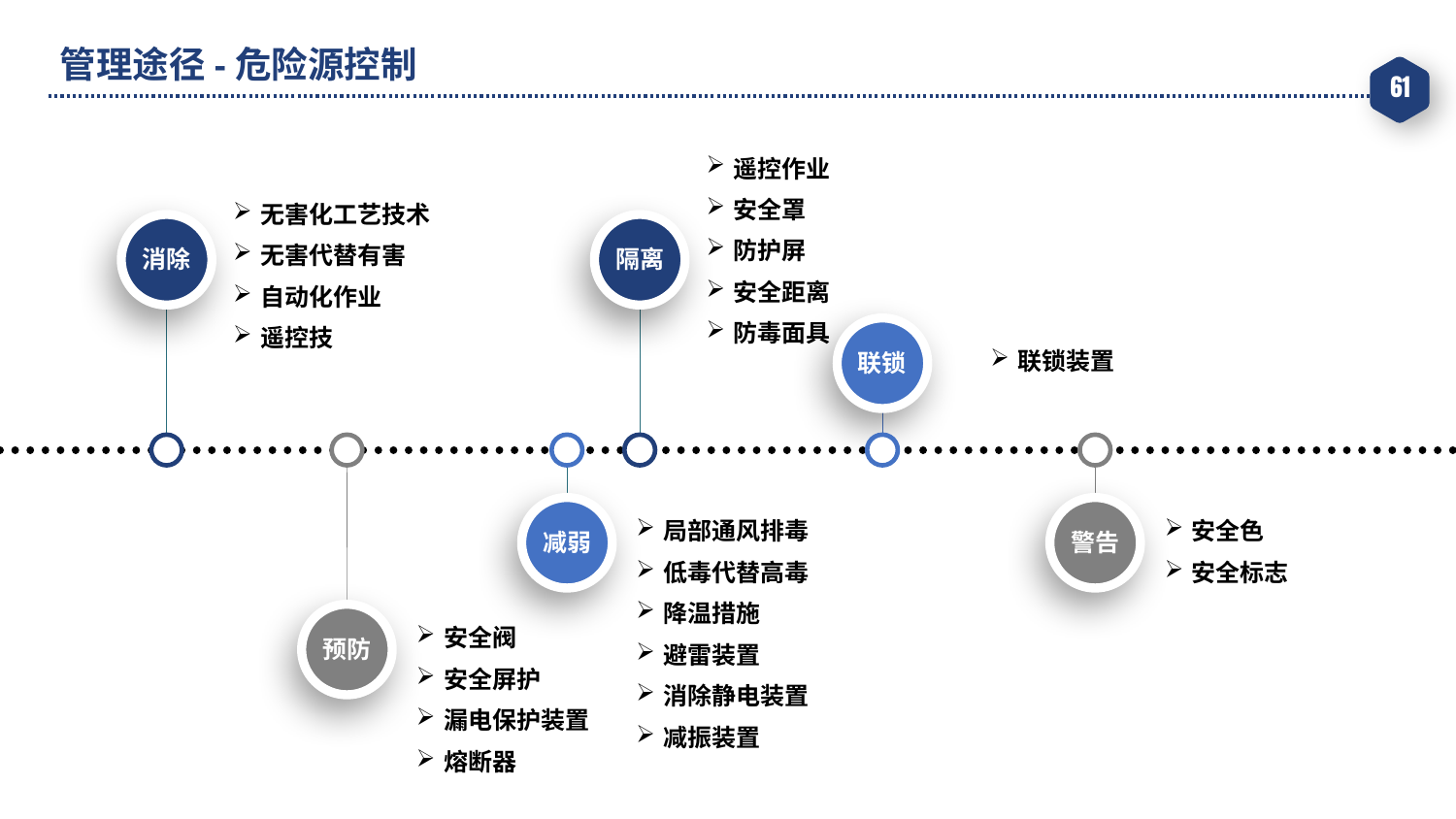

管理途径-危险源控制
遥控作业
安全罩
防护屏
安全距离
防毒面具
无害化工艺技术
无害代替有害
自动化作业
遥控技
消除
隔离
联锁
联锁装置

减弱
警告
局部通风排毒
低毒代替高毒
降温措施
避雷装置
消除静电装置
减振装置
安全色
安全标志
预防
安全阀
安全屏护
漏电保护装置
熔断器